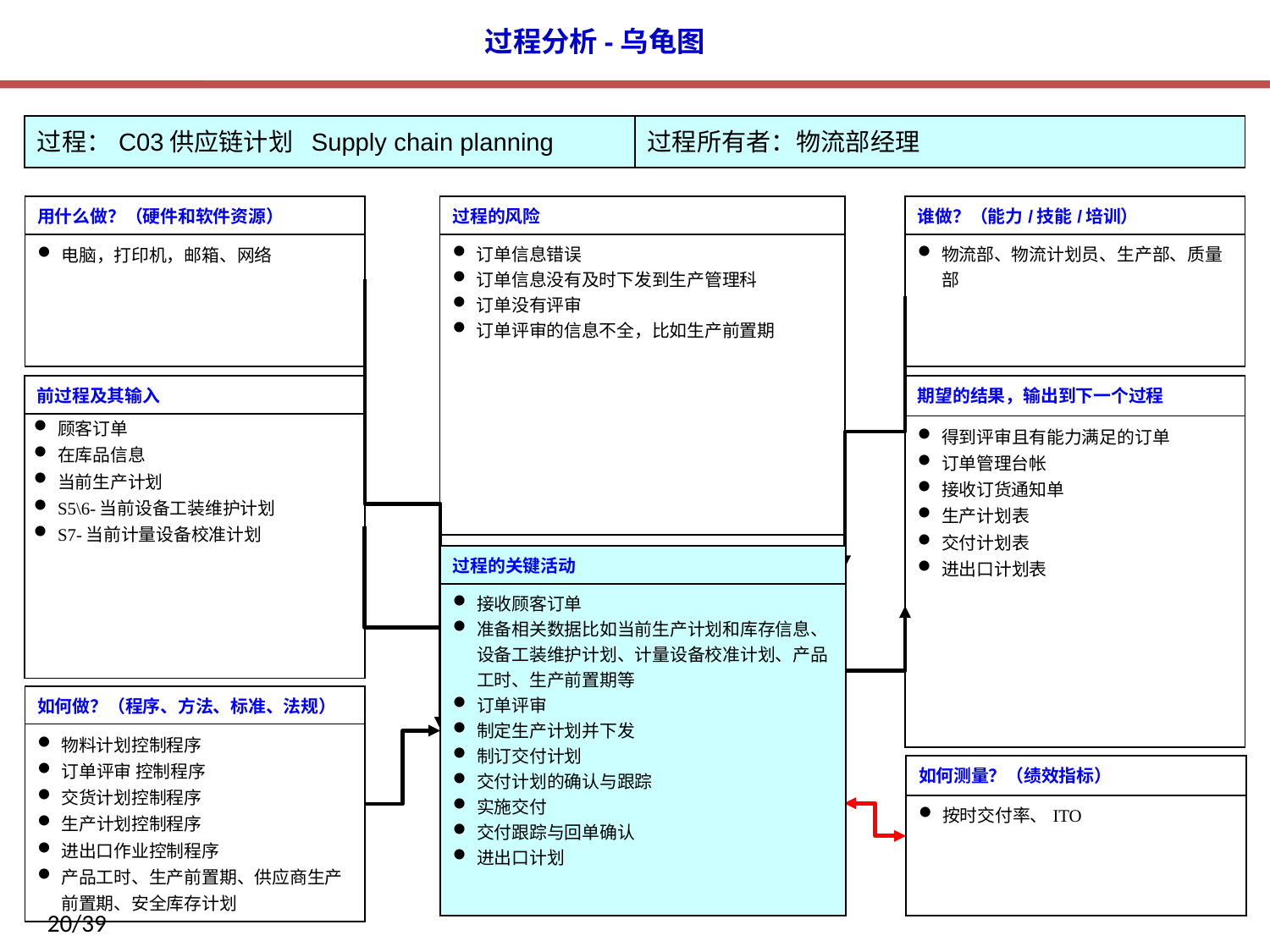

| 过程：C03供应链计划 Supply chain planning | 过程所有者：物流部经理 |
| --- | --- |
| 用什么做？（硬件和软件资源） |
| --- |
| 电脑，打印机，邮箱、网络 |
| 过程的风险 |
| --- |
| 订单信息错误 订单信息没有及时下发到生产管理科 订单没有评审 订单评审的信息不全，比如生产前置期 |
| 谁做？（能力/技能/培训） |
| --- |
| 物流部、物流计划员、生产部、质量部 |
| 前过程及其输入 |
| --- |
| 顾客订单 在库品信息 当前生产计划 S5\6-当前设备工装维护计划 S7-当前计量设备校准计划 |
| 期望的结果，输出到下一个过程 |
| --- |
| 得到评审且有能力满足的订单 订单管理台帐 接收订货通知单 生产计划表 交付计划表 进出口计划表 |
| 过程的关键活动 |
| --- |
| 接收顾客订单 准备相关数据比如当前生产计划和库存信息、设备工装维护计划、计量设备校准计划、产品工时、生产前置期等 订单评审 制定生产计划并下发 制订交付计划 交付计划的确认与跟踪 实施交付 交付跟踪与回单确认 进出口计划 |
| 如何做？（程序、方法、标准、法规） |
| --- |
| 物料计划控制程序 订单评审 控制程序 交货计划控制程序 生产计划控制程序 进出口作业控制程序 产品工时、生产前置期、供应商生产前置期、安全库存计划 |
| 如何测量？（绩效指标） |
| --- |
| 按时交付率、ITO |
20/39